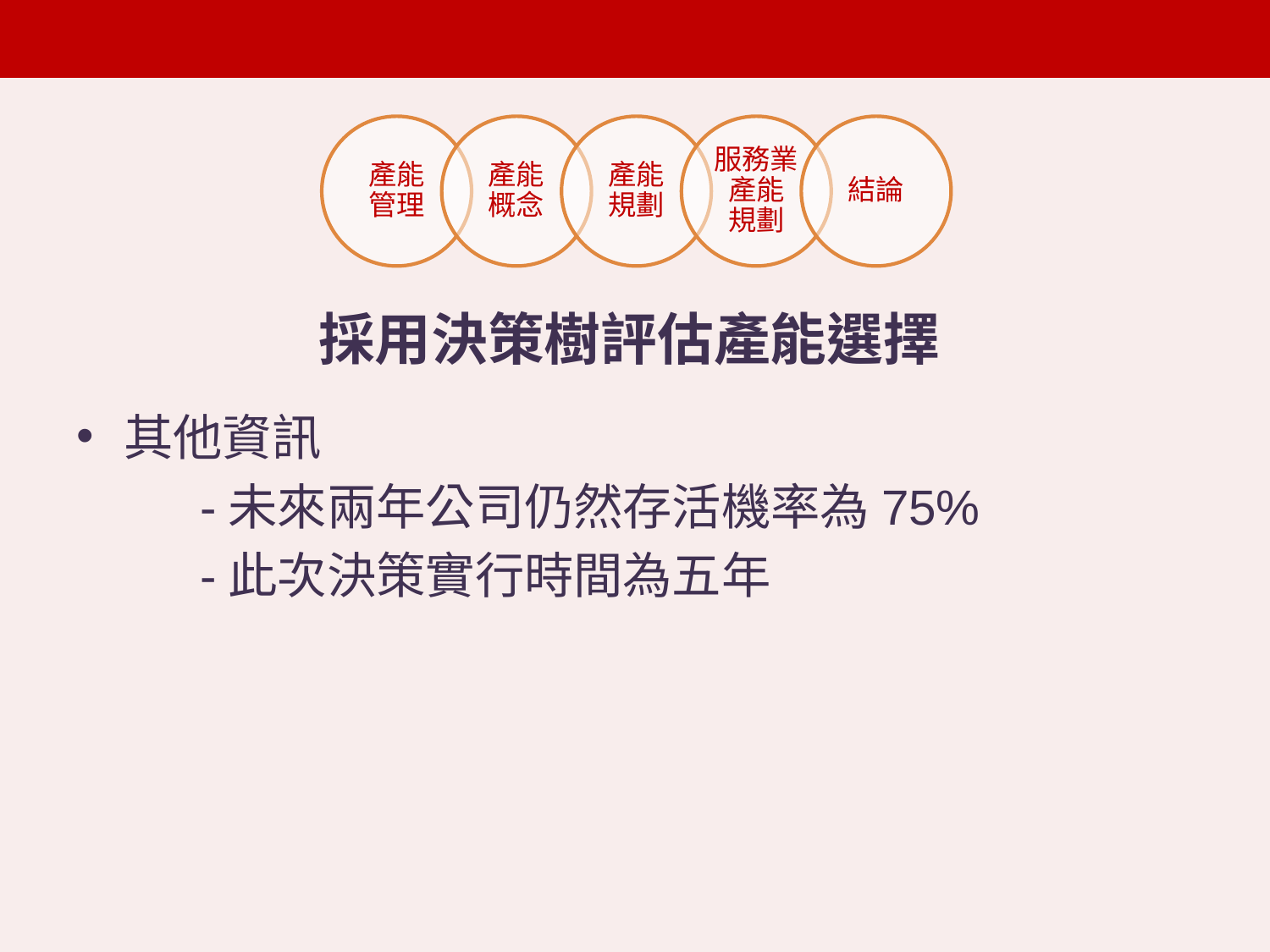

產能
管理
產能
概念
產能
規劃
服務業產能
規劃
結論
                  採用決策樹評估產能選擇

其他資訊
         -未來兩年公司仍然存活機率為75%
         -此次決策實行時間為五年